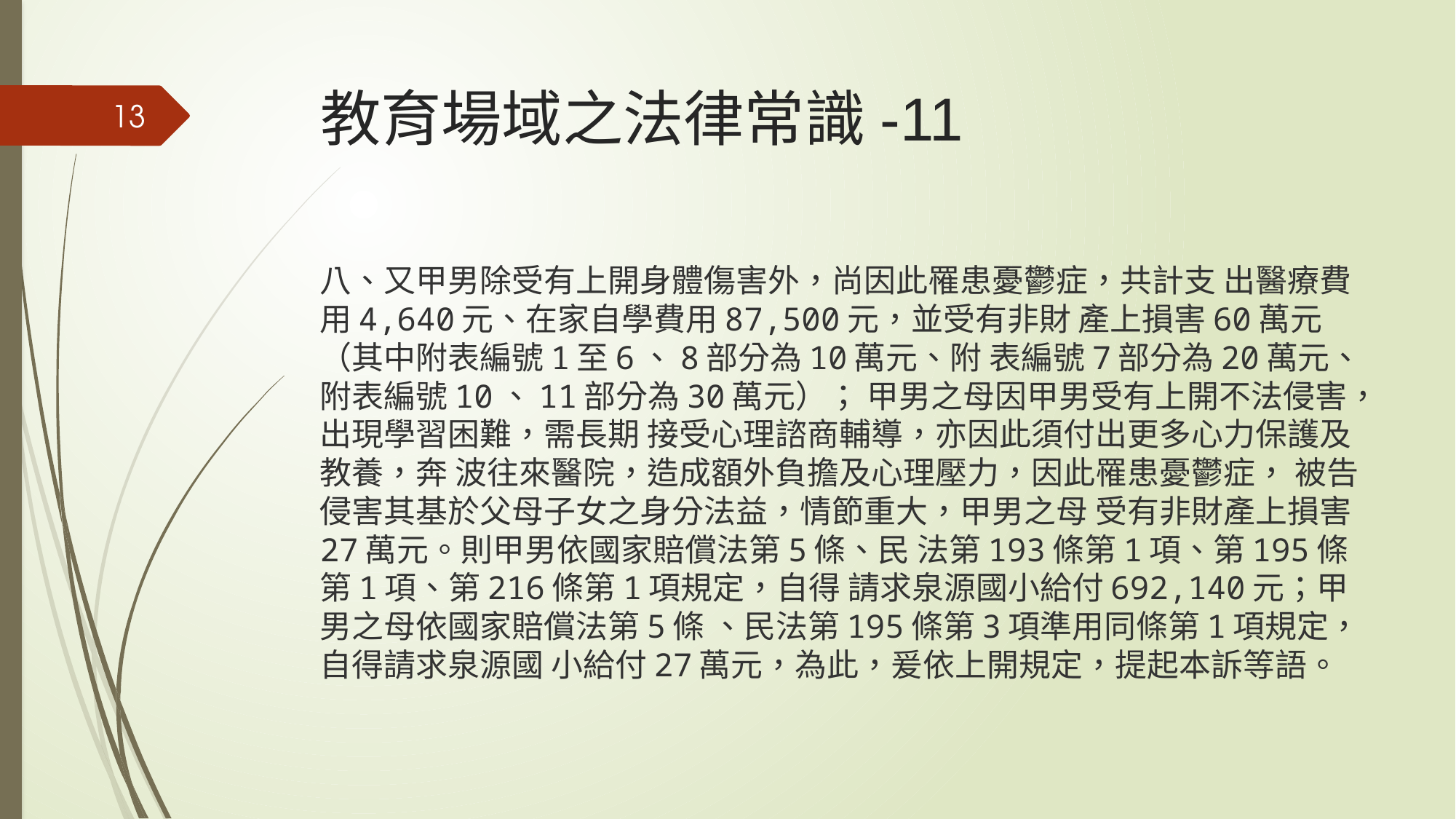

# 教育場域之法律常識-11
13
八、又甲男除受有上開身體傷害外，尚因此罹患憂鬱症，共計支 出醫療費用4,640元、在家自學費用87,500元，並受有非財 產上損害60萬元（其中附表編號1至6、8部分為10萬元、附 表編號7部分為20萬元、附表編號10、11部分為30萬元）； 甲男之母因甲男受有上開不法侵害，出現學習困難，需長期 接受心理諮商輔導，亦因此須付出更多心力保護及教養，奔 波往來醫院，造成額外負擔及心理壓力，因此罹患憂鬱症， 被告侵害其基於父母子女之身分法益，情節重大，甲男之母 受有非財產上損害27萬元。則甲男依國家賠償法第5條、民 法第193條第1項、第195條第1項、第216條第1項規定，自得 請求泉源國小給付692,140元；甲男之母依國家賠償法第5條 、民法第195條第3項準用同條第1項規定，自得請求泉源國 小給付27萬元，為此，爰依上開規定，提起本訴等語。